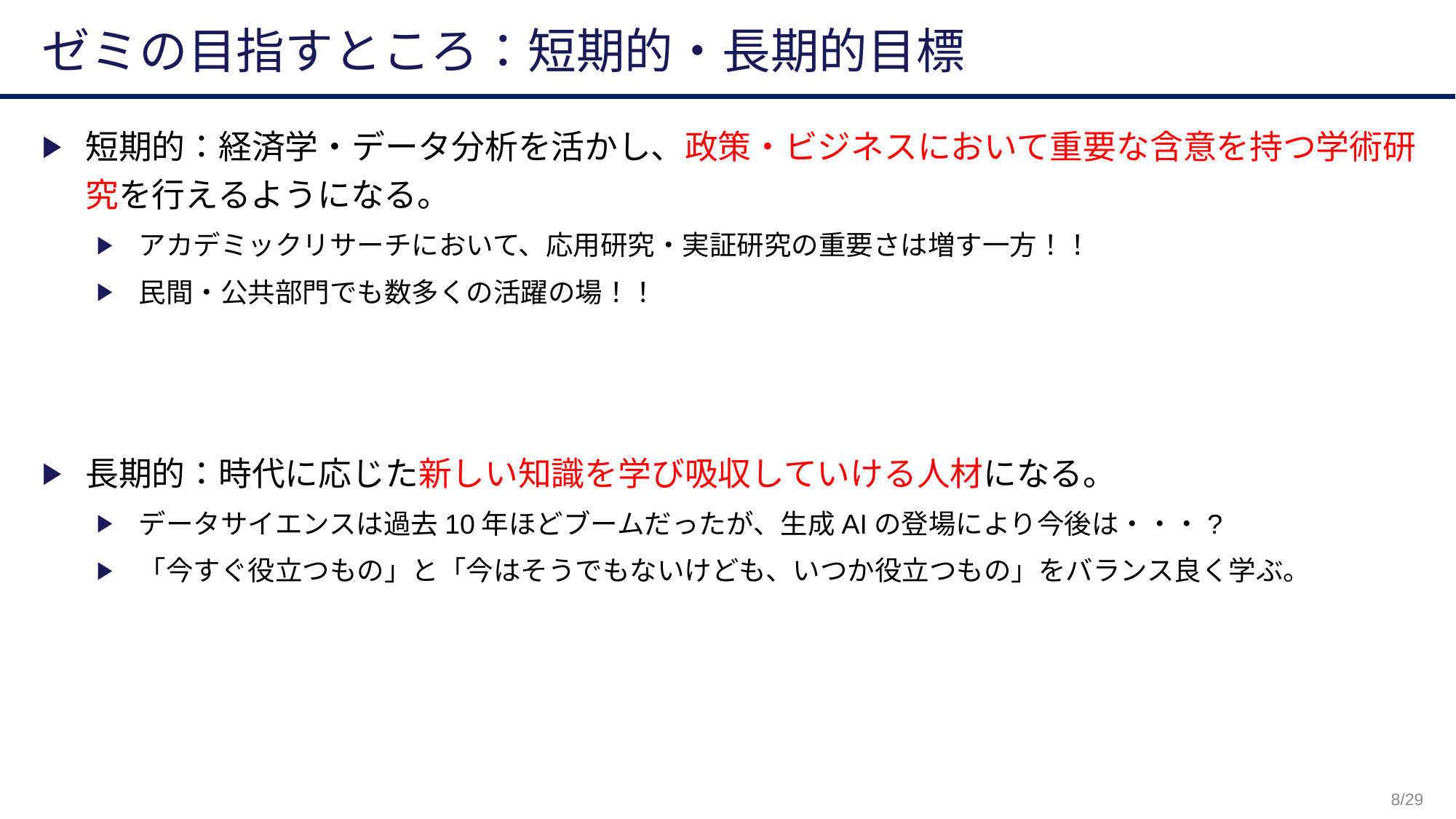

# ゼミの目指すところ：短期的・長期的目標
短期的：経済学・データ分析を活かし、政策・ビジネスにおいて重要な含意を持つ学術研究を行えるようになる。
アカデミックリサーチにおいて、応用研究・実証研究の重要さは増す一方！！
民間・公共部門でも数多くの活躍の場！！

長期的：時代に応じた新しい知識を学び吸収していける人材になる。
データサイエンスは過去10年ほどブームだったが、生成AIの登場により今後は・・・?
「今すぐ役立つもの」と「今はそうでもないけども、いつか役立つもの」をバランス良く学ぶ。

8/29